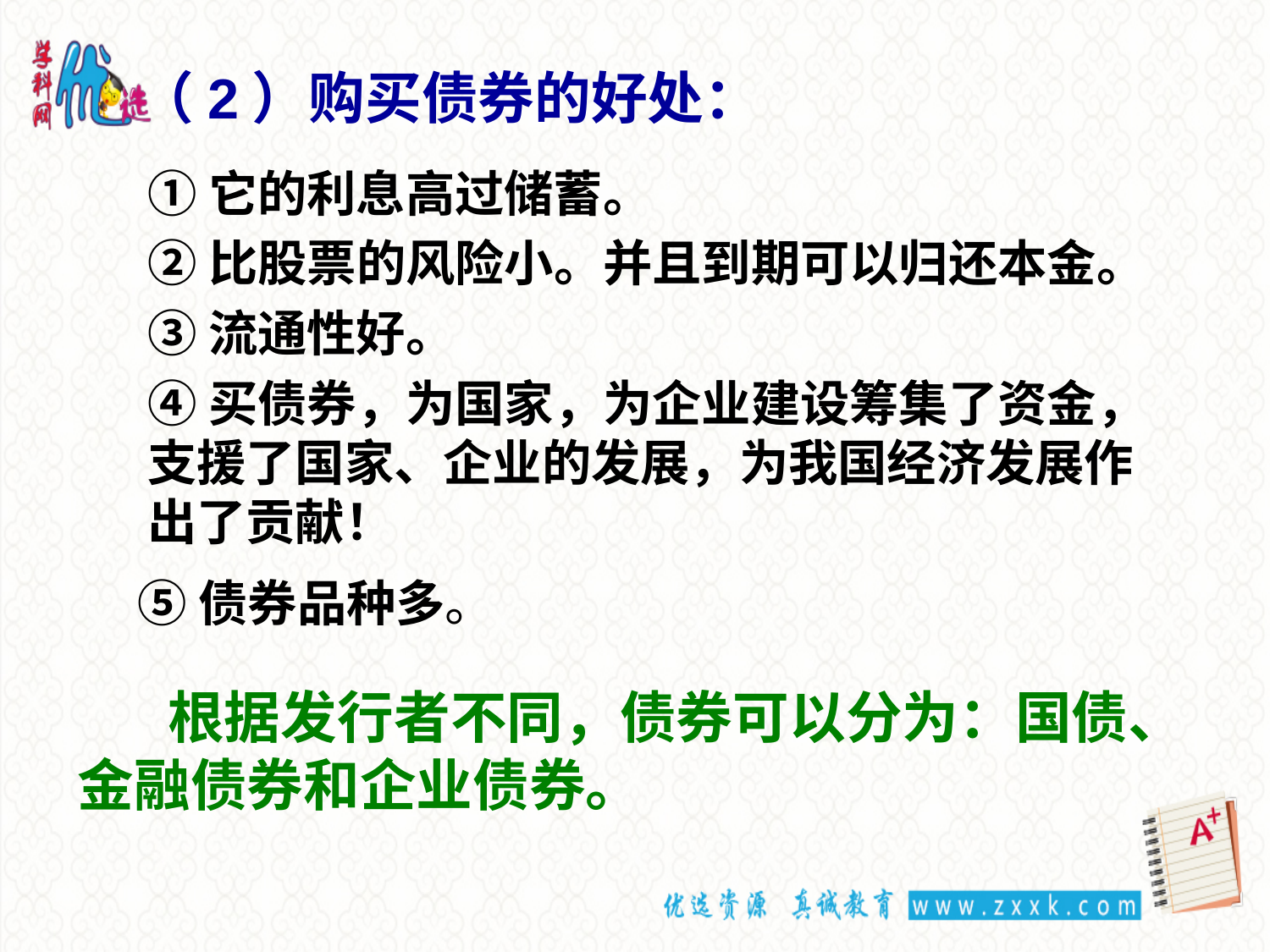

（2）购买债券的好处：
①它的利息高过储蓄。
②比股票的风险小。并且到期可以归还本金。
③流通性好。
④买债券，为国家，为企业建设筹集了资金，支援了国家、企业的发展，为我国经济发展作出了贡献！
⑤债券品种多。
       根据发行者不同，债券可以分为：国债、金融债券和企业债券。